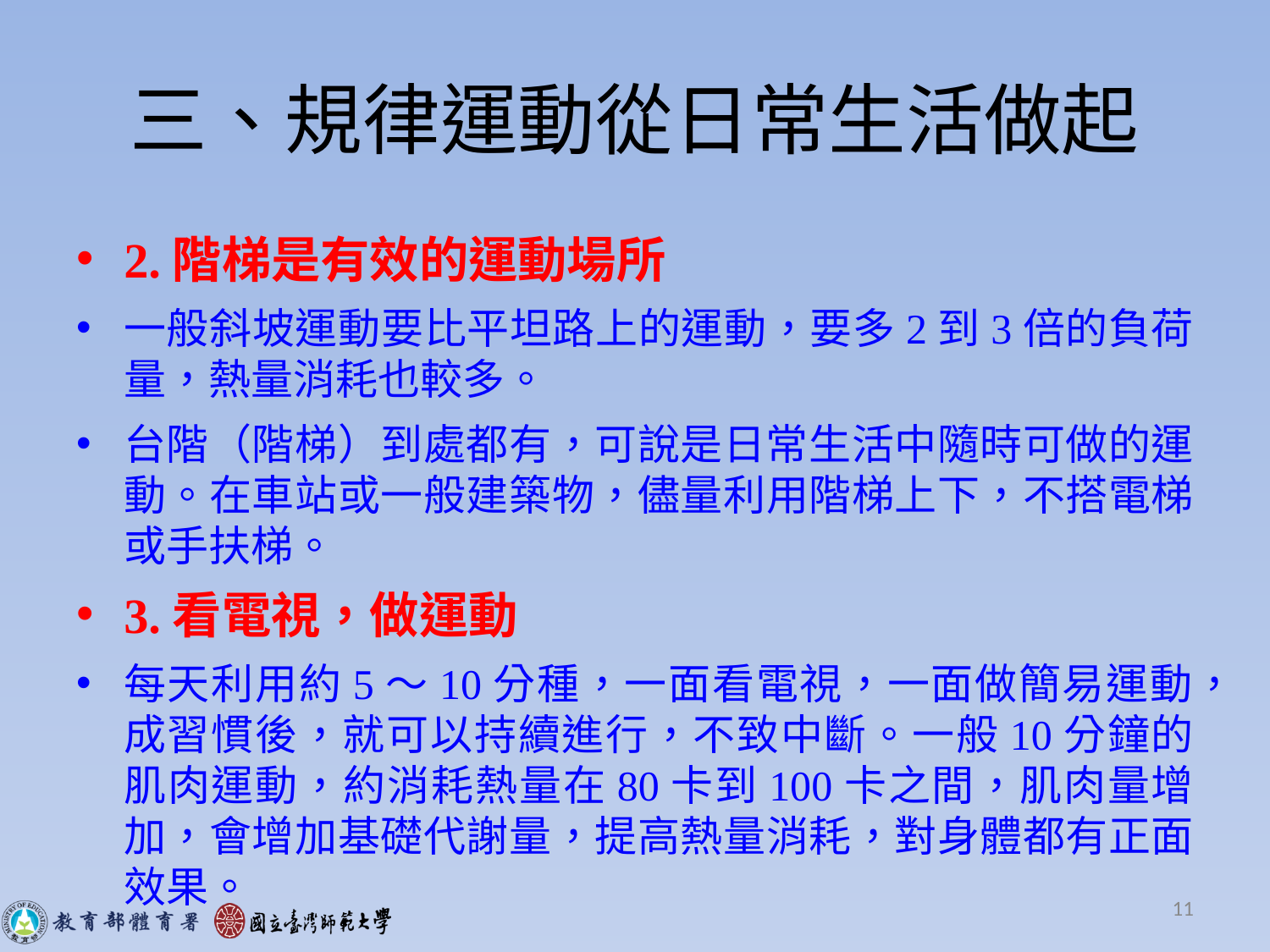

# 三、規律運動從日常生活做起
2.階梯是有效的運動場所
一般斜坡運動要比平坦路上的運動，要多2到3倍的負荷量，熱量消耗也較多。
台階（階梯）到處都有，可說是日常生活中隨時可做的運動。在車站或一般建築物，儘量利用階梯上下，不搭電梯或手扶梯。
3.看電視，做運動
每天利用約5～10分種，一面看電視，一面做簡易運動，成習慣後，就可以持續進行，不致中斷。一般10分鐘的肌肉運動，約消耗熱量在80卡到100卡之間，肌肉量增加，會增加基礎代謝量，提高熱量消耗，對身體都有正面效果。
11